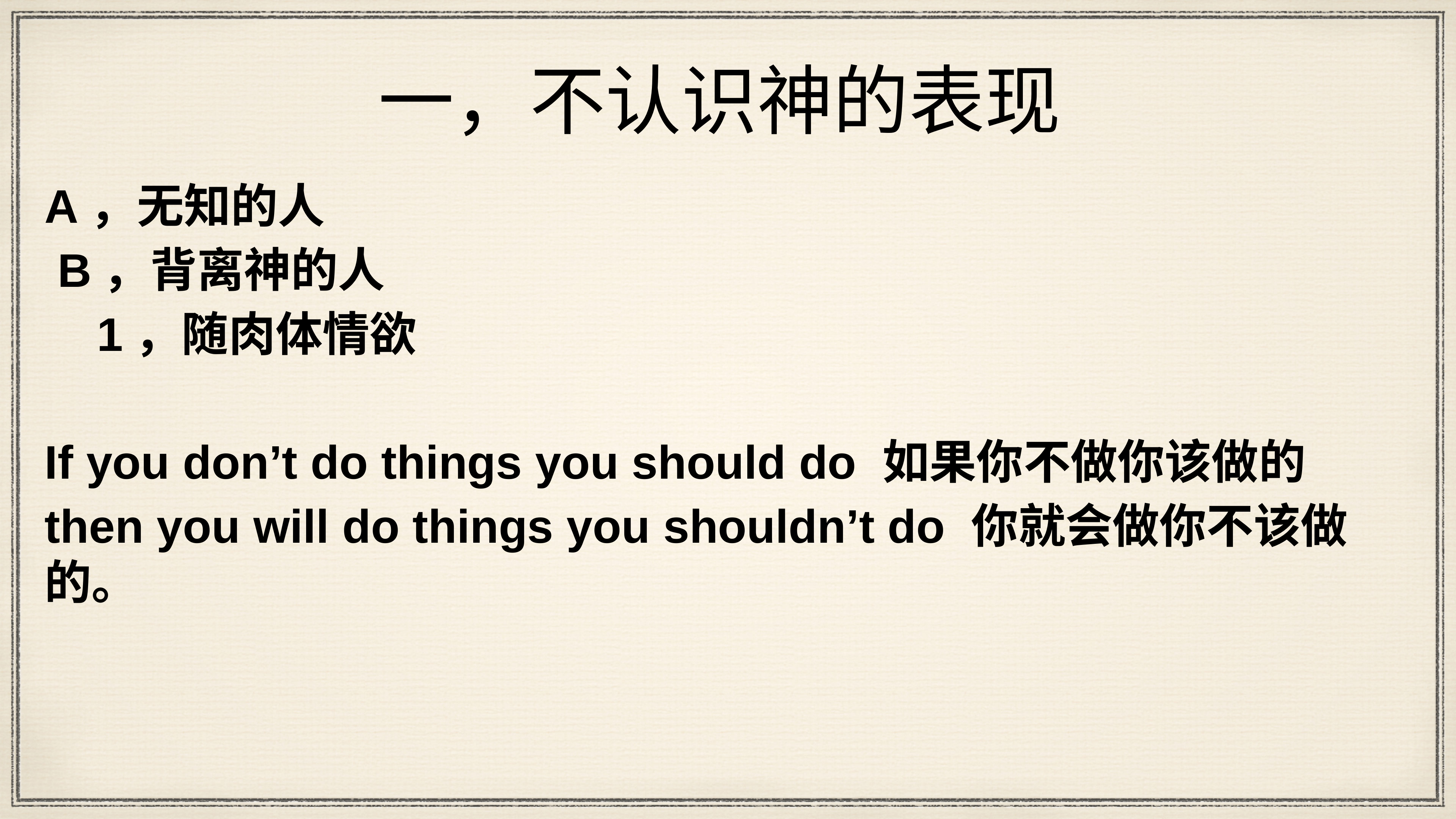

一，不认识神的表现
A，无知的人
 B，背离神的人
    1，随肉体情欲

If you don’t do things you should do 如果你不做你该做的
then you will do things you shouldn’t do 你就会做你不该做的。